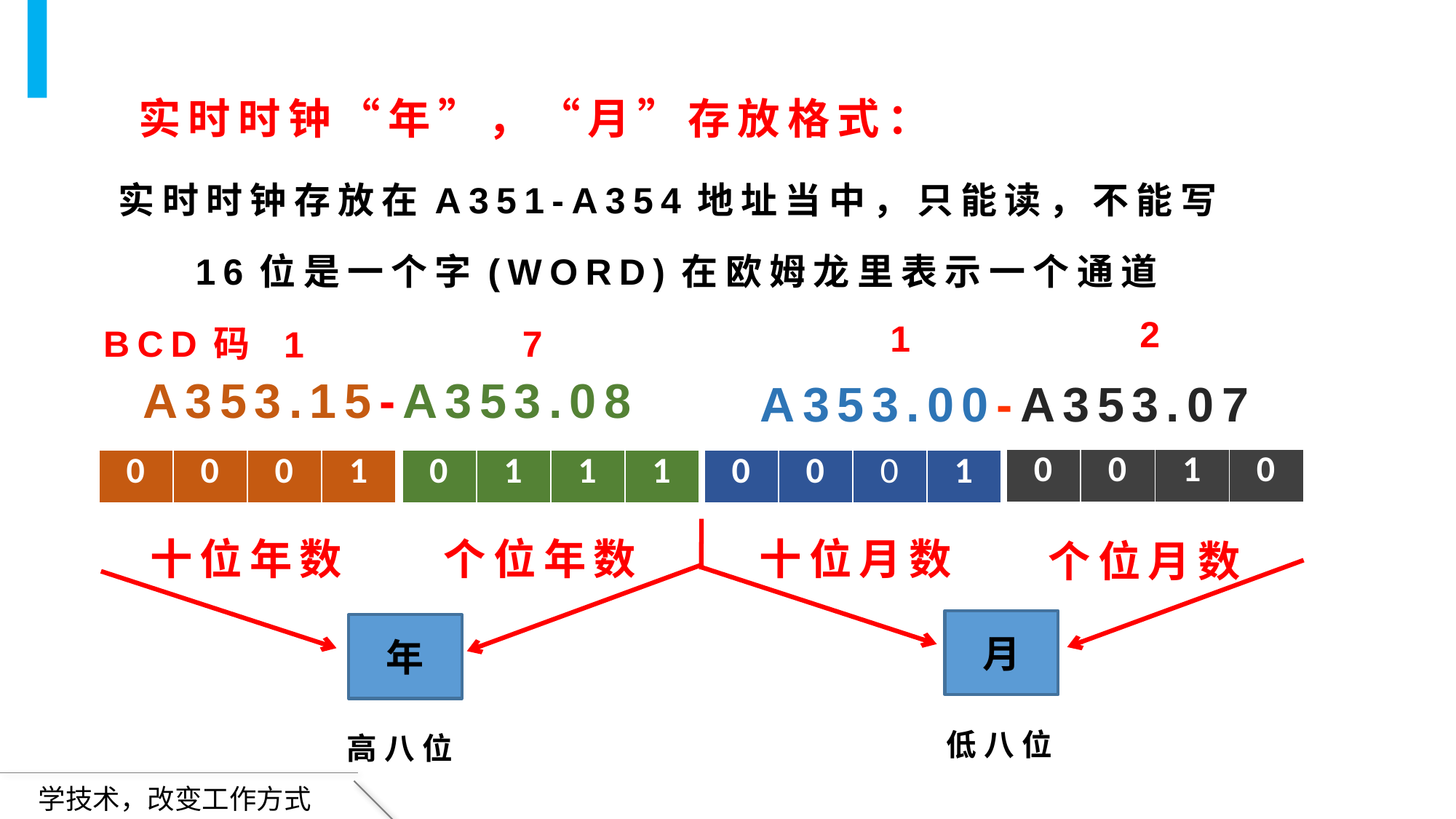

实时时钟“年”，“月”存放格式：
实时时钟存放在A351-A354地址当中，只能读，不能写
16位是一个字(WORD)在欧姆龙里表示一个通道
2
1
BCD码
7
1
A353.15-A353.08
A353.00-A353.07
| 0 | 0 | 1 | 0 |
| --- | --- | --- | --- |
| 0 | 0 | 0 | 1 |
| --- | --- | --- | --- |
| 0 | 1 | 1 | 1 |
| --- | --- | --- | --- |
| 0 | 0 | 0 | 1 |
| --- | --- | --- | --- |
个位年数
十位年数
十位月数
个位月数
月
年
低八位
高八位